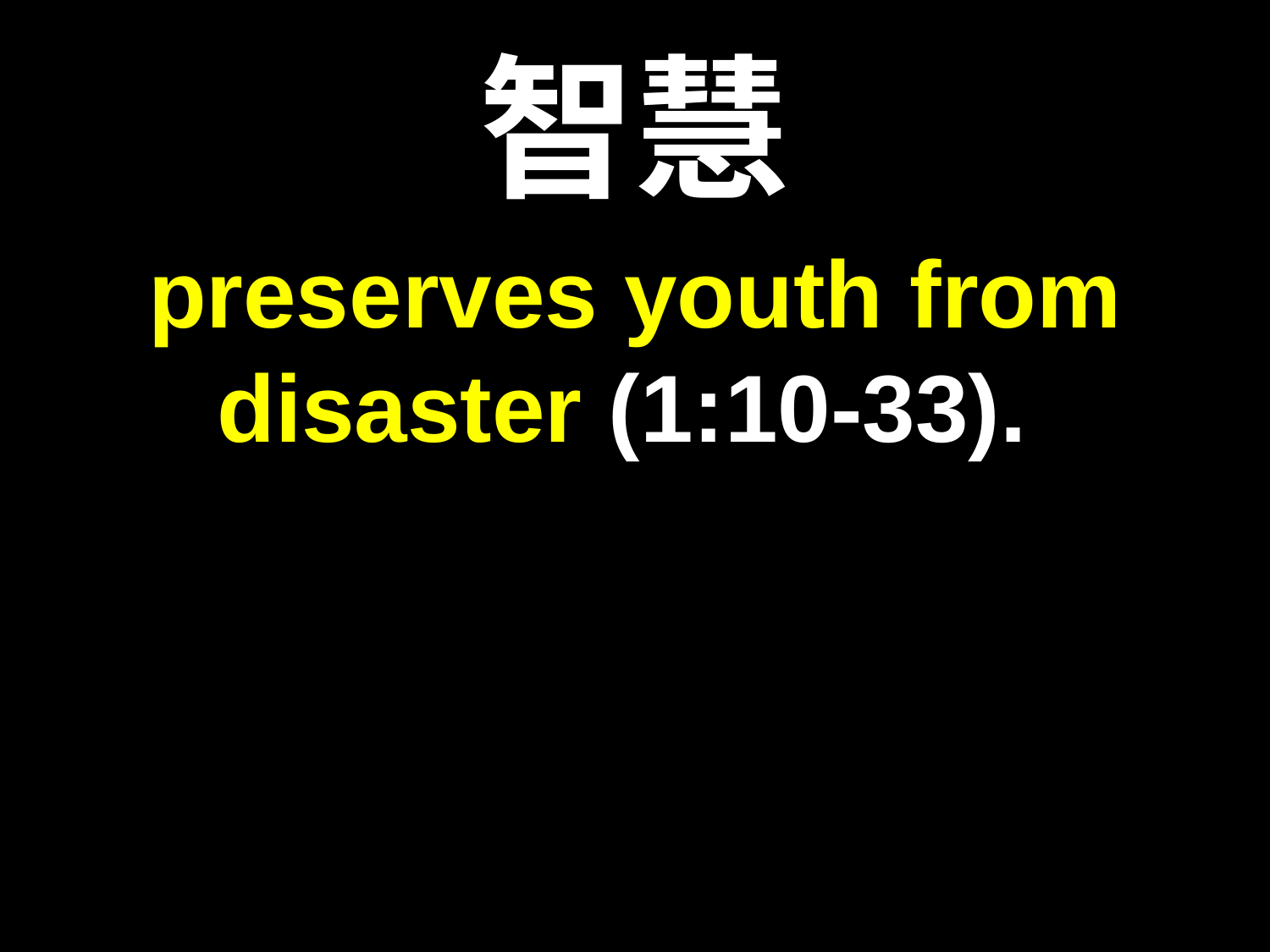

# 智慧
preserves youth from disaster (1:10-33).